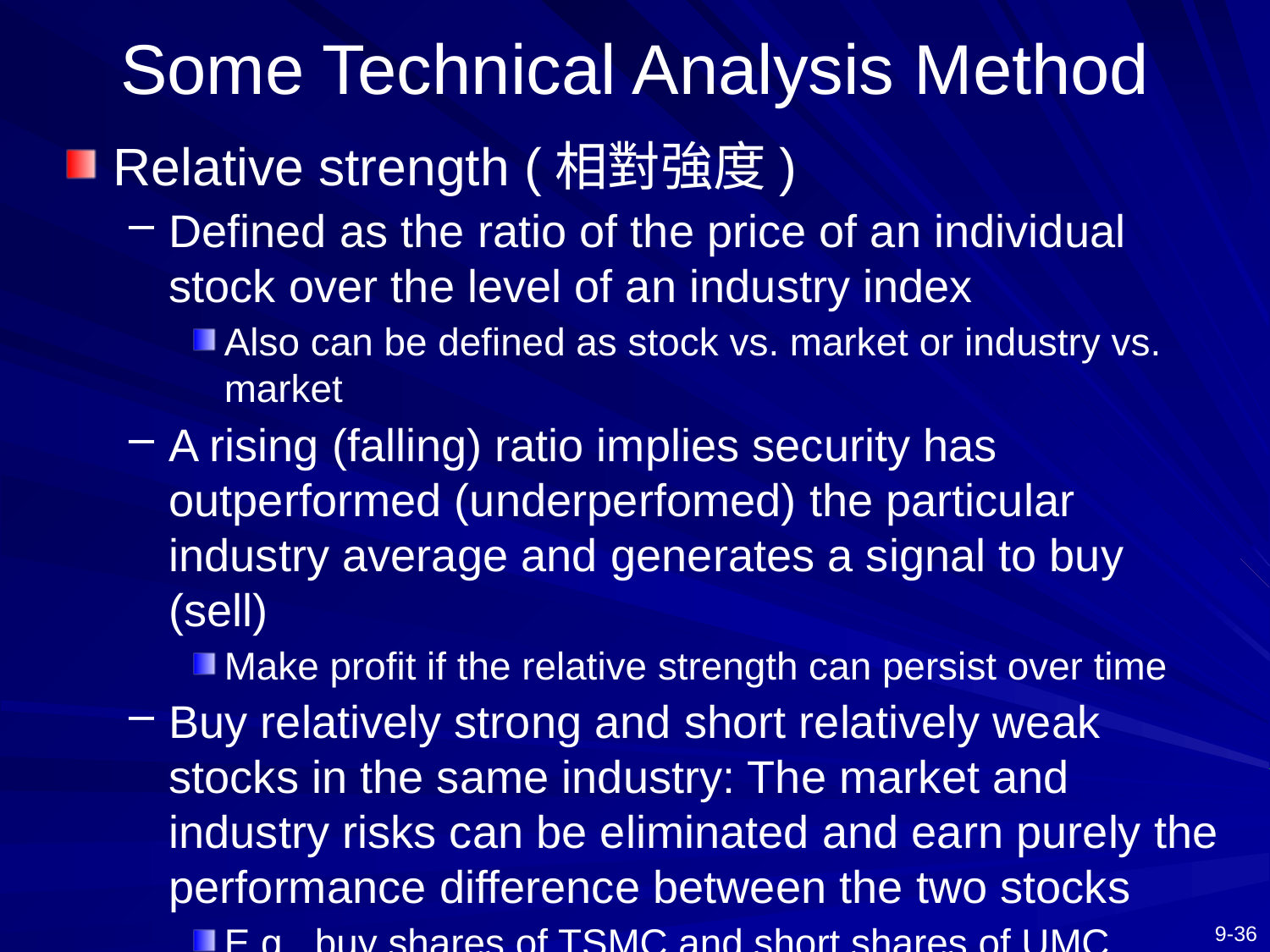

# Some Technical Analysis Method
Relative strength (相對強度)
Defined as the ratio of the price of an individual stock over the level of an industry index
Also can be defined as stock vs. market or industry vs. market
A rising (falling) ratio implies security has outperformed (underperfomed) the particular industry average and generates a signal to buy (sell)
Make profit if the relative strength can persist over time
Buy relatively strong and short relatively weak stocks in the same industry: The market and industry risks can be eliminated and earn purely the performance difference between the two stocks
E.g., buy shares of TSMC and short shares of UMC